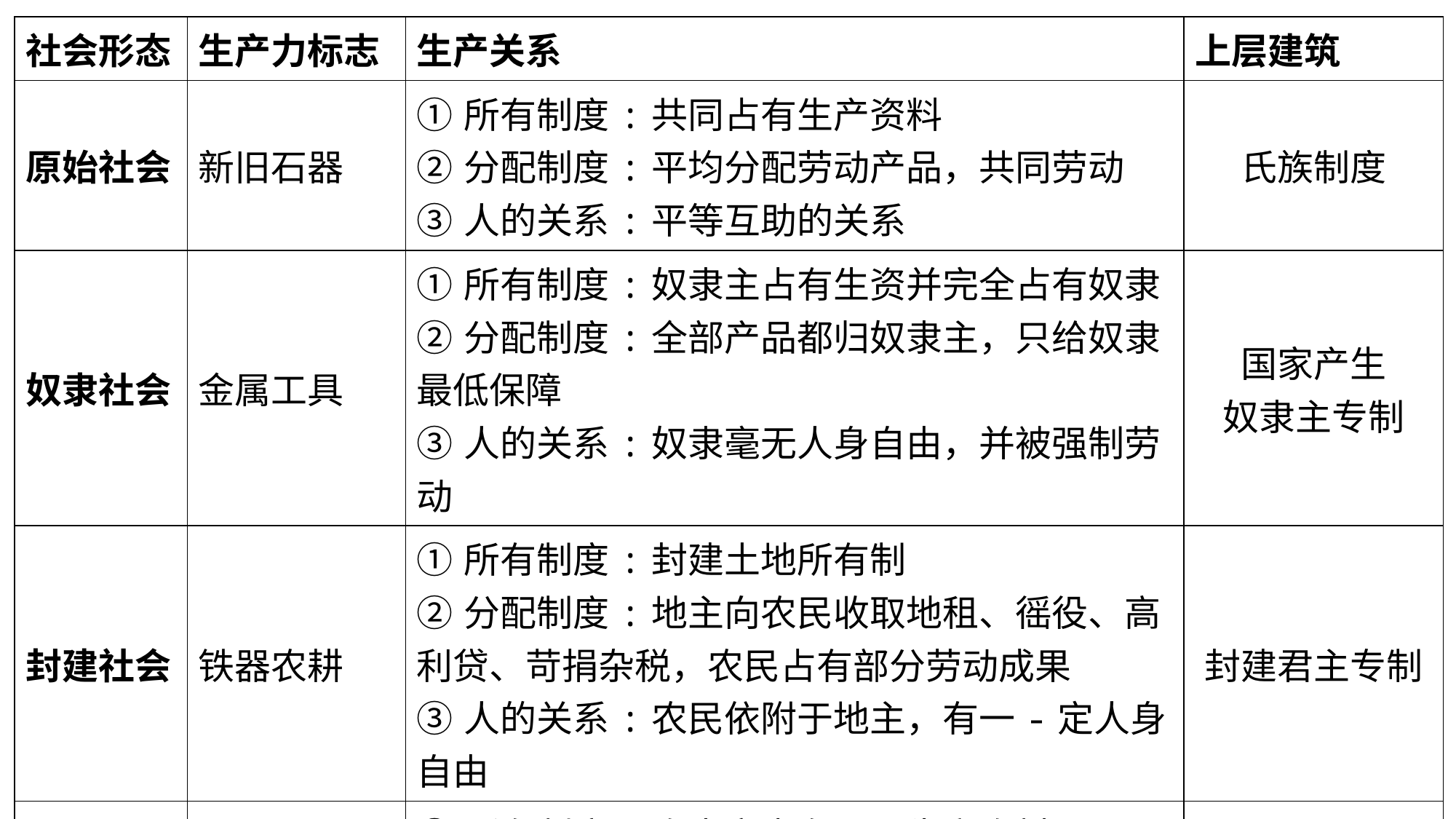

| 社会形态 | 生产力标志 | 生产关系 | 上层建筑 |
| --- | --- | --- | --- |
| 原始社会 | 新旧石器 | ①所有制度:共同占有生产资料 ②分配制度:平均分配劳动产品，共同劳动 ③人的关系:平等互助的关系 | 氏族制度 |
| 奴隶社会 | 金属工具 | ①所有制度:奴隶主占有生资并完全占有奴隶 ②分配制度:全部产品都归奴隶主，只给奴隶最低保障 ③人的关系:奴隶毫无人身自由，并被强制劳动 | 国家产生 奴隶主专制 |
| 封建社会 | 铁器农耕 | ①所有制度:封建土地所有制 ②分配制度:地主向农民收取地租、徭役、高利贷、苛捐杂税，农民占有部分劳动成果 ③人的关系:农民依附于地主，有一-定人身自由 | 封建君主专制 |
| 资本主义社会 | 机器生产 | ①所有制度:资本家占有一切生产资料 ②分配制度:资本家占有工人创造的剩余价值; ③人的关系:劳动者有人身自由，受雇于资本家 | 自由平等博爱 民主政治制度 |